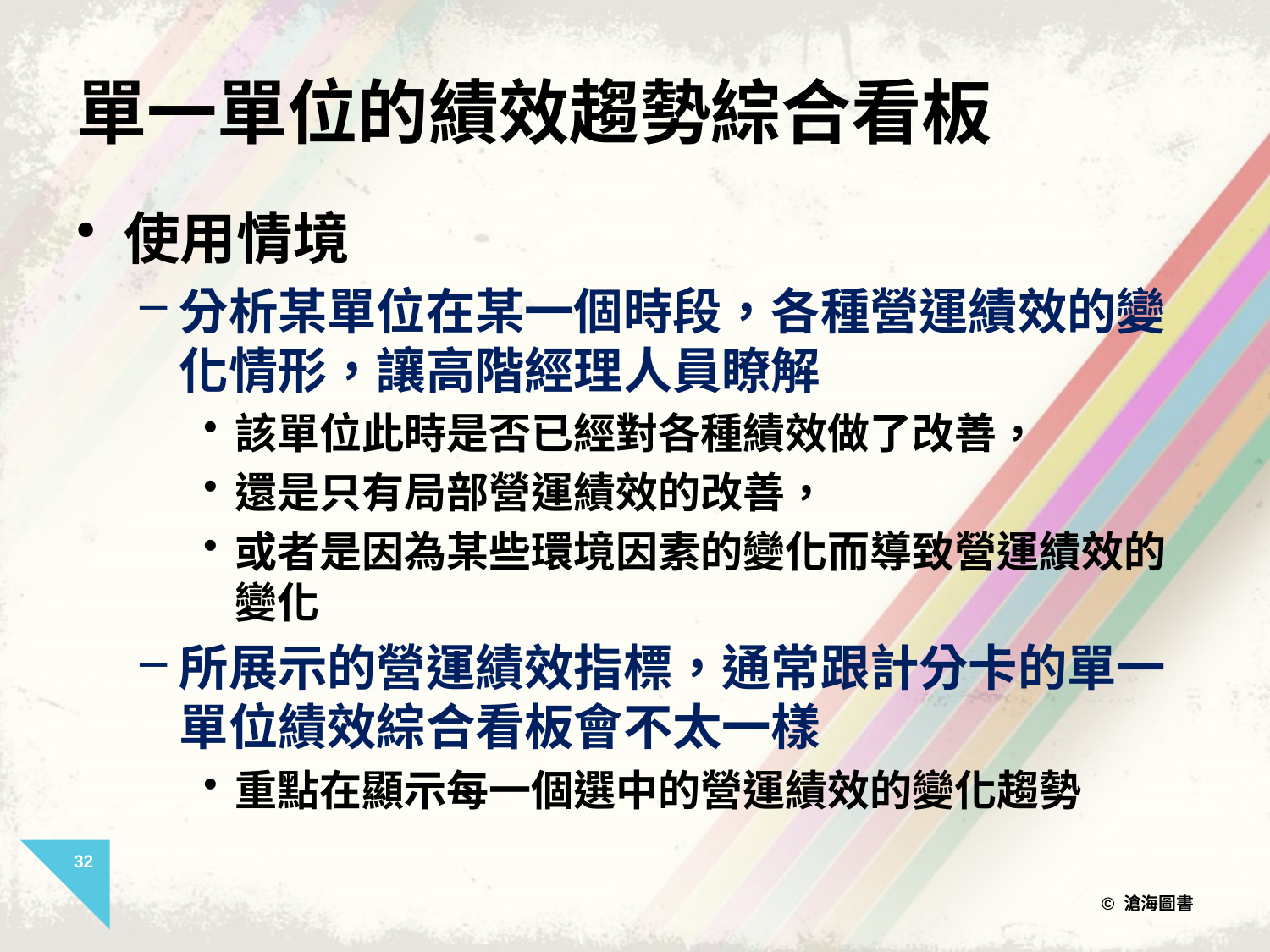

# 單一單位的績效趨勢綜合看板
使用情境
分析某單位在某一個時段，各種營運績效的變化情形，讓高階經理人員瞭解
該單位此時是否已經對各種績效做了改善，
還是只有局部營運績效的改善，
或者是因為某些環境因素的變化而導致營運績效的變化
所展示的營運績效指標，通常跟計分卡的單一單位績效綜合看板會不太一樣
重點在顯示每一個選中的營運績效的變化趨勢
32
© 滄海圖書